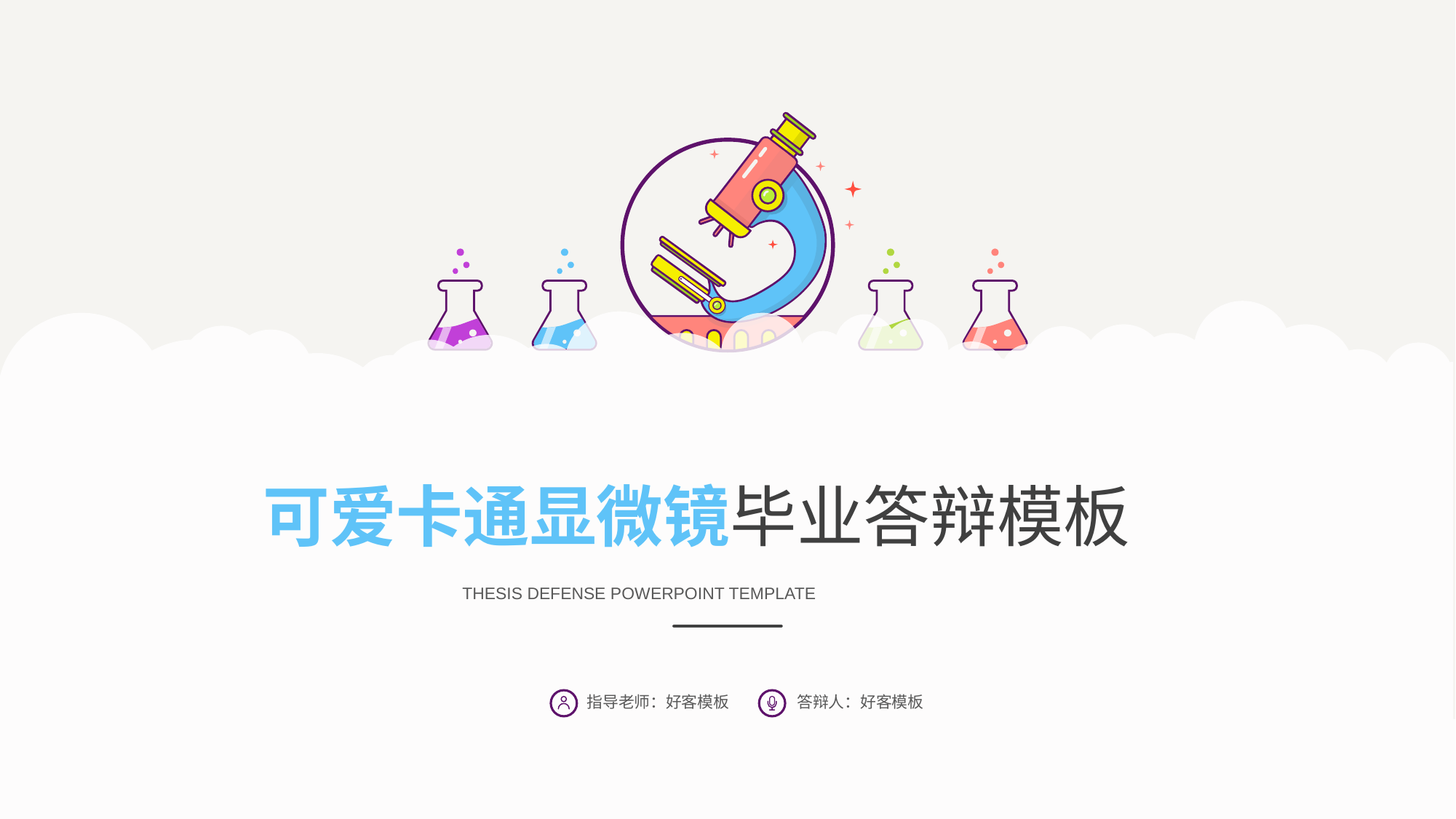

可爱卡通显微镜毕业答辩模板
THESIS DEFENSE POWERPOINT TEMPLATE
指导老师：好客模板
答辩人：好客模板